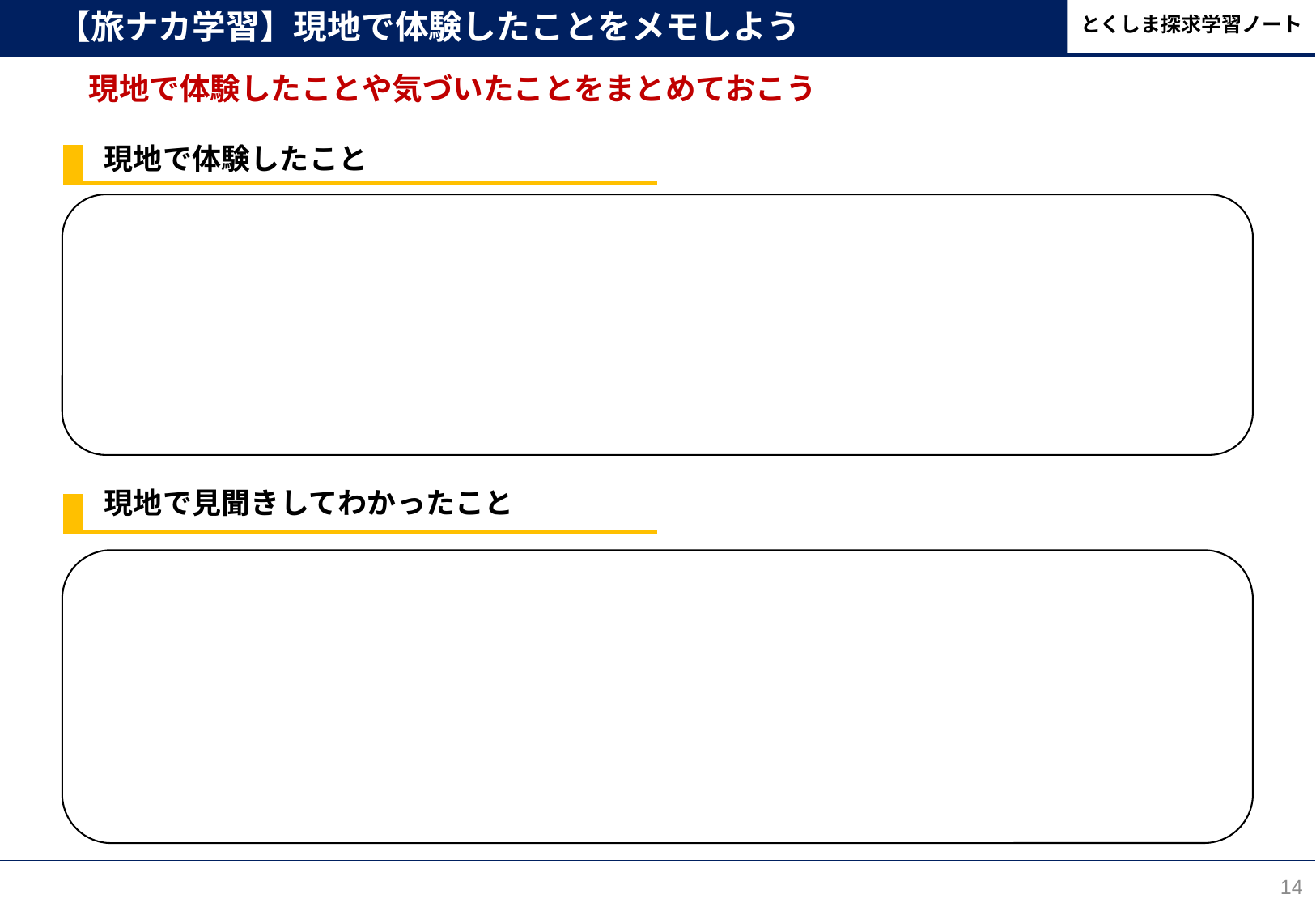

# 【旅ナカ学習】現地で体験したことをメモしよう
現地で体験したことや気づいたことをまとめておこう
現地で体験したこと

現地で見聞きしてわかったこと

14